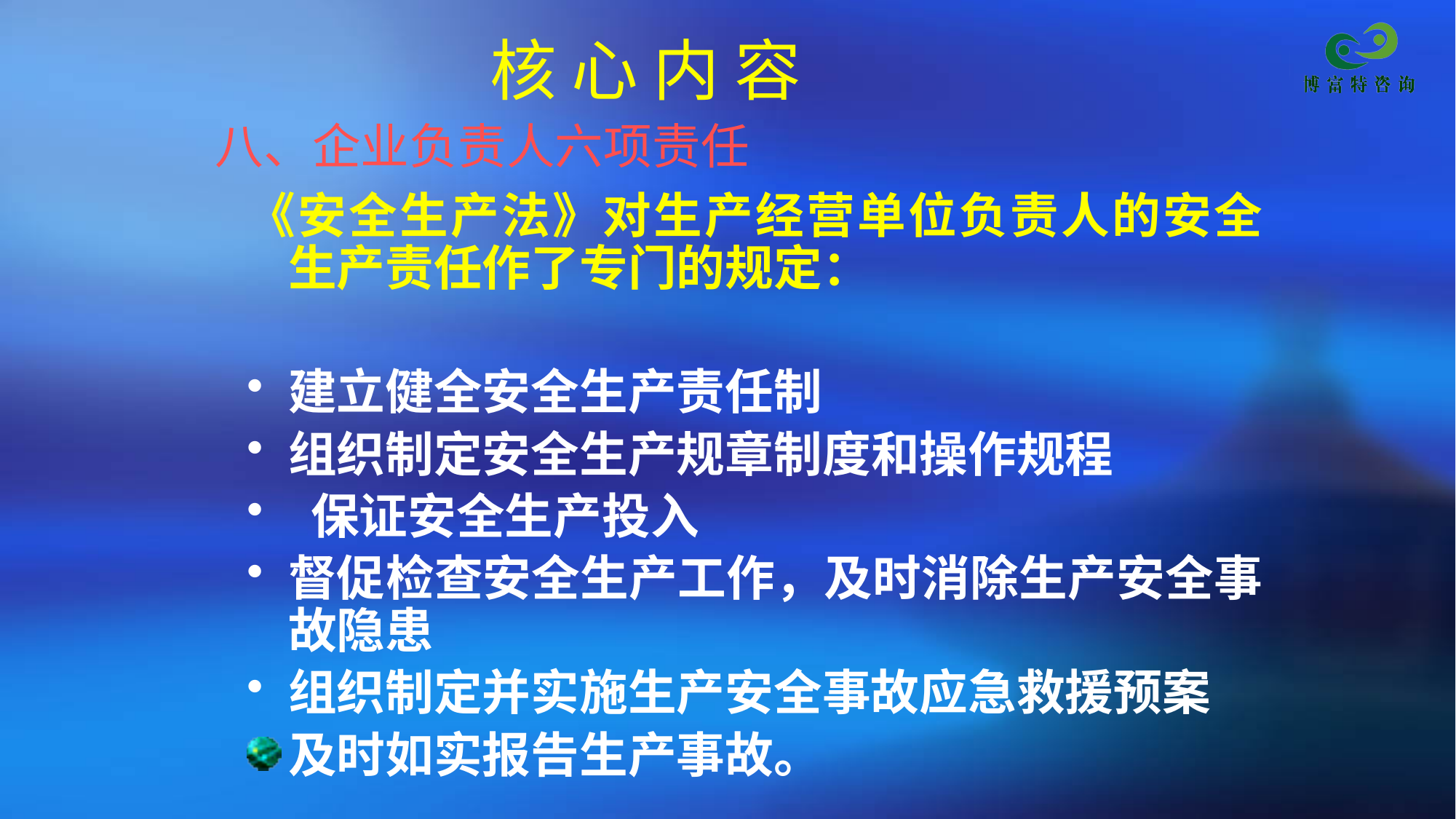

核 心 内 容
 八、企业负责人六项责任
《安全生产法》对生产经营单位负责人的安全生产责任作了专门的规定：

建立健全安全生产责任制
组织制定安全生产规章制度和操作规程
 保证安全生产投入
督促检查安全生产工作，及时消除生产安全事故隐患
组织制定并实施生产安全事故应急救援预案
及时如实报告生产事故。